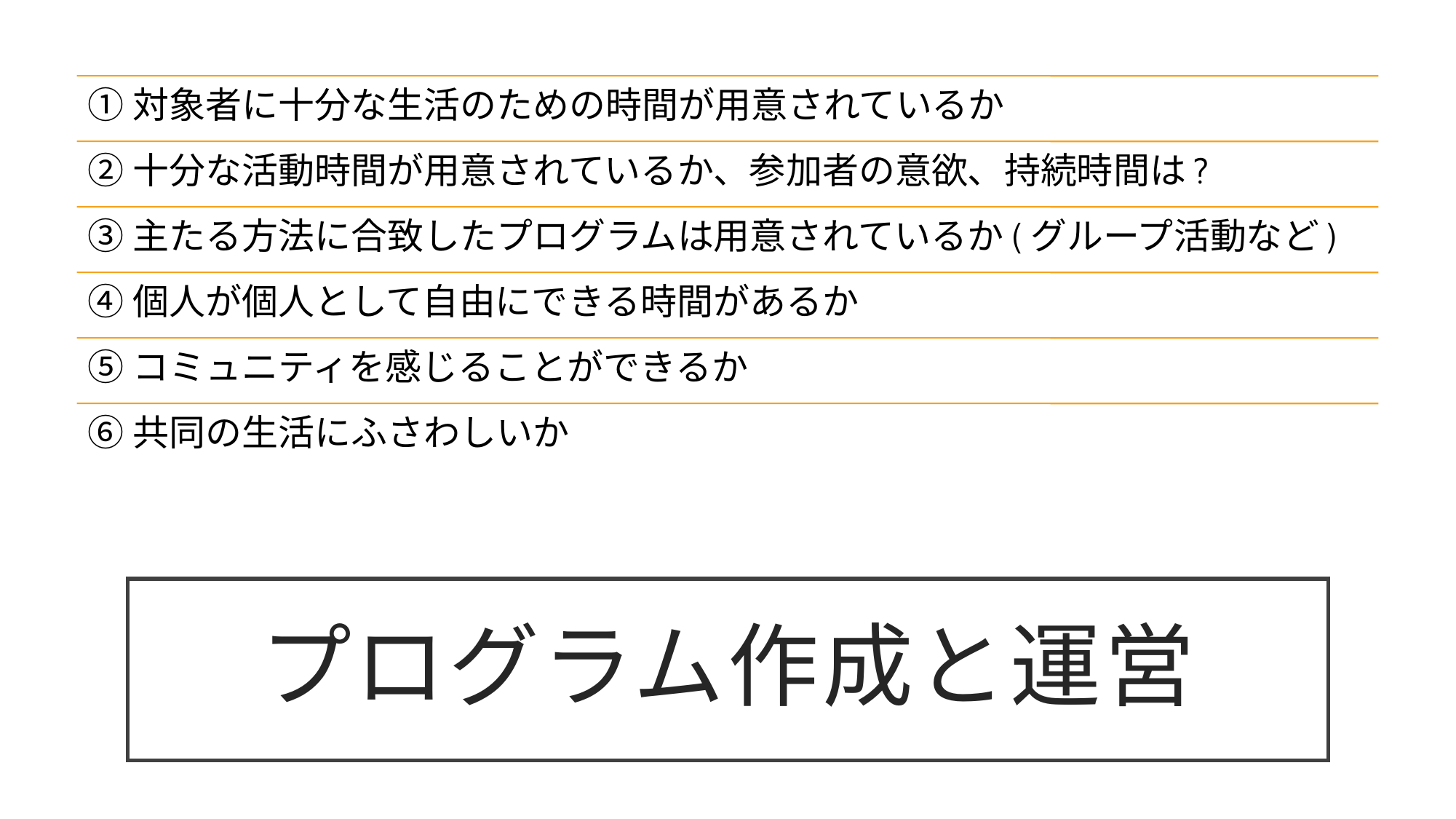

①対象者に十分な生活のための時間が用意されているか
②十分な活動時間が用意されているか、参加者の意欲、持続時間は?
③主たる方法に合致したプログラムは用意されているか(グループ活動など)
④個人が個人として自由にできる時間があるか
⑤コミュニティを感じることができるか
⑥共同の生活にふさわしいか
# プログラム作成と運営